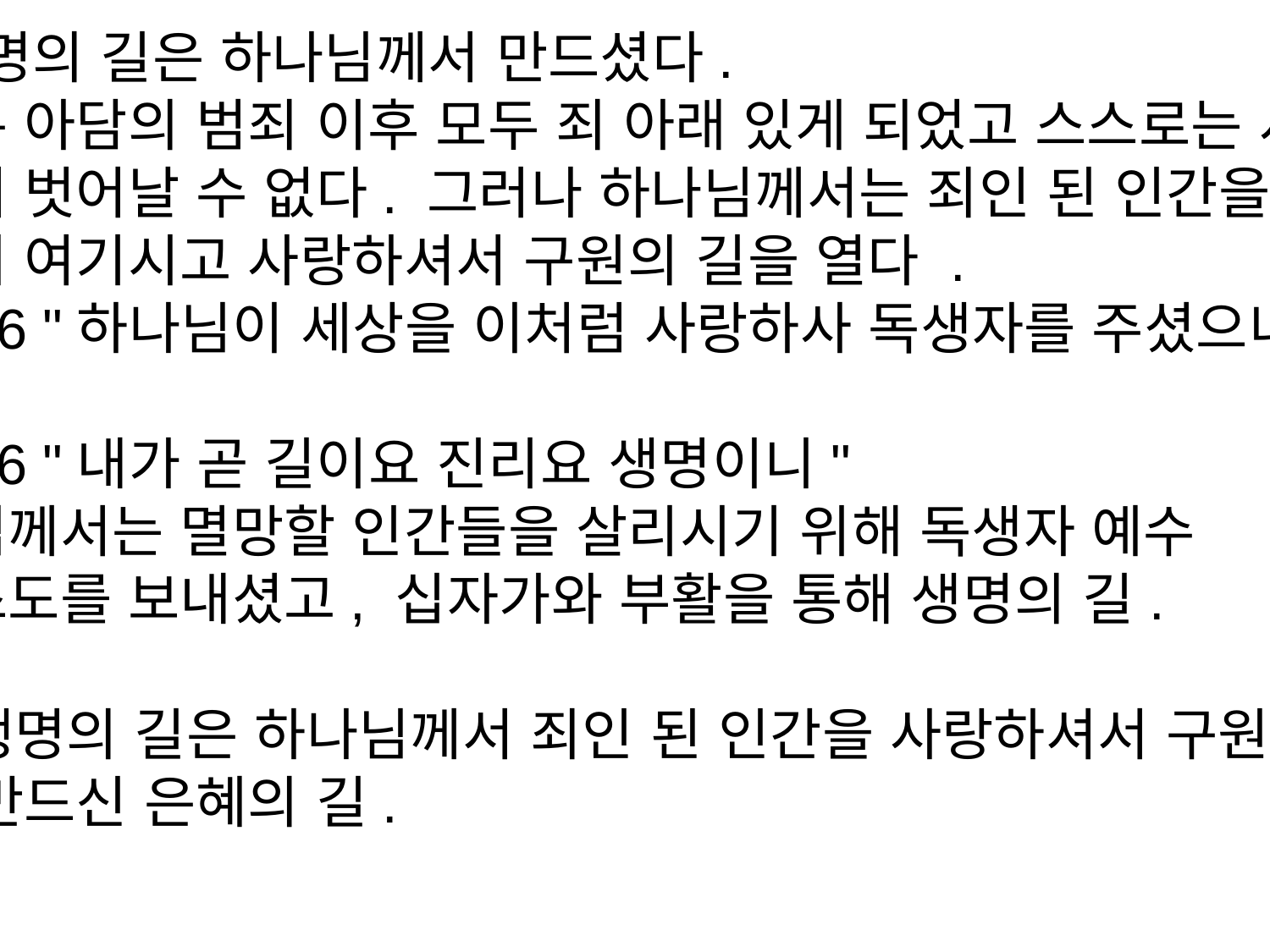

3. 생명의 길은 하나님께서 만드셨다.
인간은 아담의 범죄 이후 모두 죄 아래 있게 되었고 스스로는 사망의 길에서 벗어날 수 없다. 그러나 하나님께서는 죄인 된 인간을 불쌍히 여기시고 사랑하셔서 구원의 길을 열다 .
요3:16 "하나님이 세상을 이처럼 사랑하사 독생자를 주셨으니..."

요14:6 "내가 곧 길이요 진리요 생명이니"
하나님께서는 멸망할 인간들을 살리시기 위해 독생자 예수 그리스도를 보내셨고, 십자가와 부활을 통해 생명의 길.

즉, 생명의 길은 하나님께서 죄인 된 인간을 사랑하셔서 구원하시기 위해 만드신 은혜의 길.